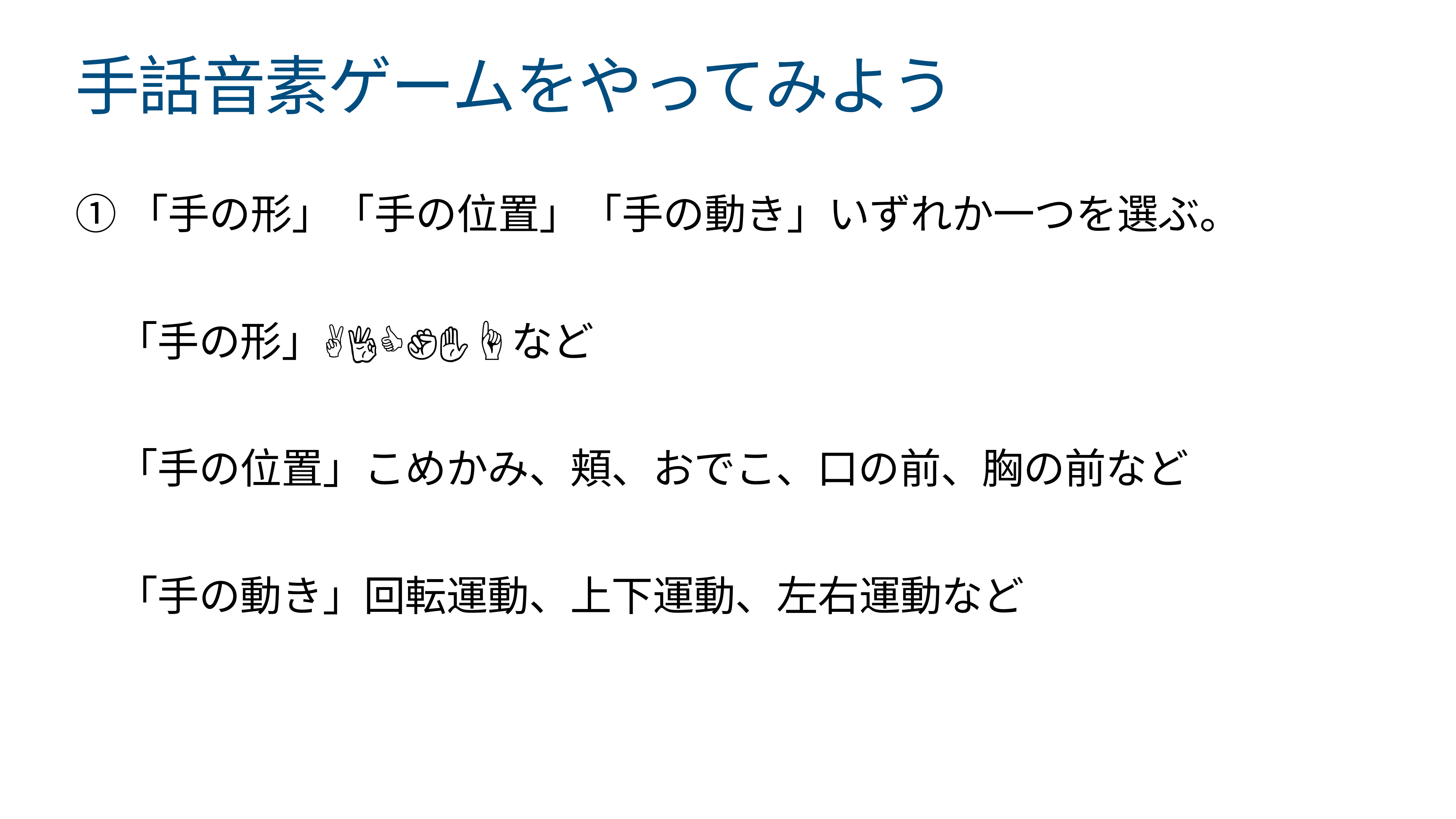

# 手話音素ゲームをやってみよう
①「手の形」「手の位置」「手の動き」いずれか一つを選ぶ。

　「手の形」✌️👌👍✊✋☝️など

　「手の位置」こめかみ、頬、おでこ、口の前、胸の前など

　「手の動き」回転運動、上下運動、左右運動など